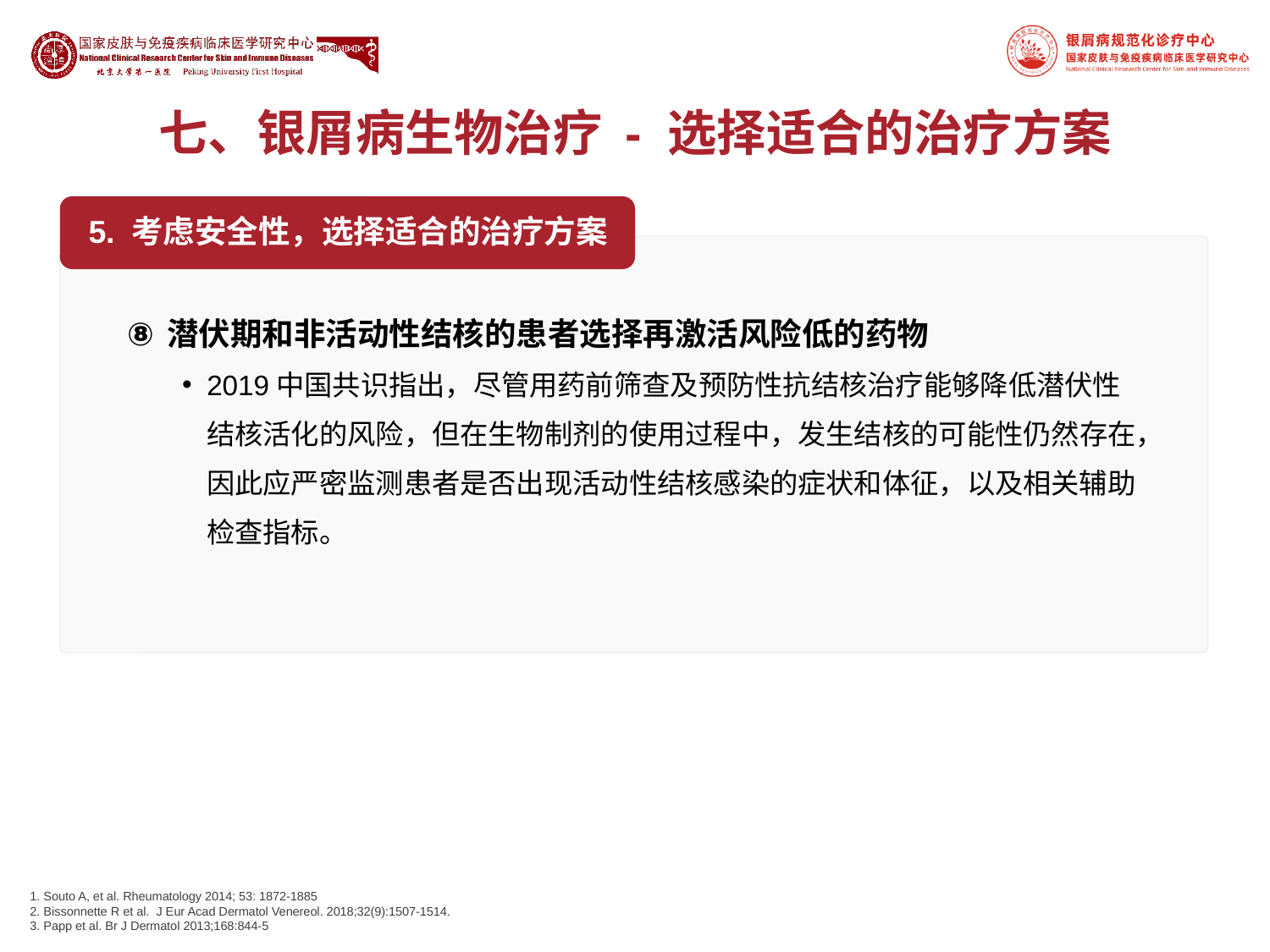

# 七、银屑病生物治疗 - 选择适合的治疗方案
5. 考虑安全性，选择适合的治疗方案

潜伏期和非活动性结核的患者选择再激活风险低的药物
2019中国共识指出，尽管用药前筛查及预防性抗结核治疗能够降低潜伏性结核活化的风险，但在生物制剂的使用过程中，发生结核的可能性仍然存在，因此应严密监测患者是否出现活动性结核感染的症状和体征，以及相关辅助检查指标。
1. Souto A, et al. Rheumatology 2014; 53: 1872-1885
2. Bissonnette R et al.  J Eur Acad Dermatol Venereol. 2018;32(9):1507-1514.
3. Papp et al. Br J Dermatol 2013;168:844-5